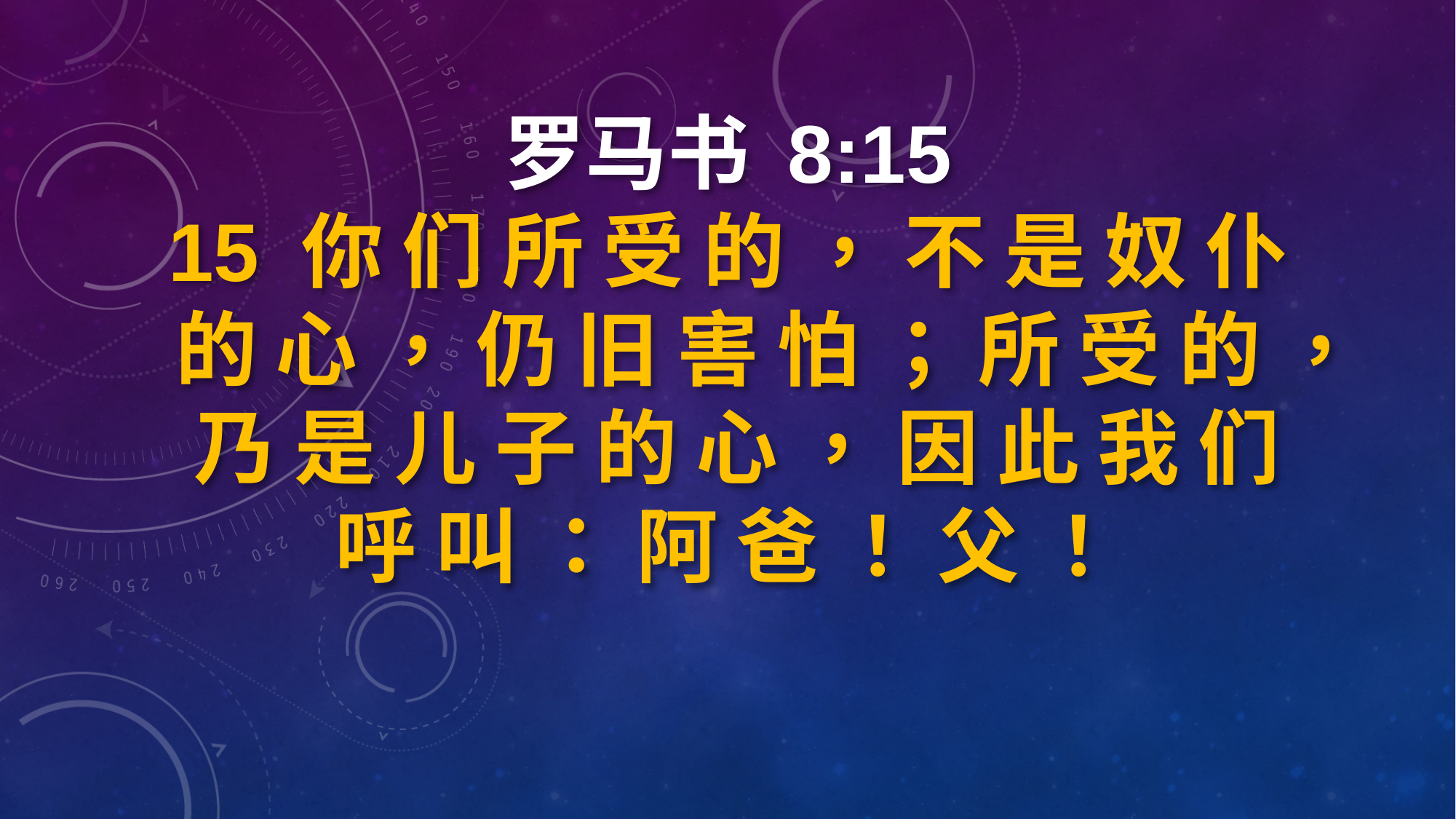

罗马书 8:15
15 你 们 所 受 的 ， 不 是 奴 仆 的 心 ， 仍 旧 害 怕 ； 所 受 的 ， 乃 是 儿 子 的 心 ， 因 此 我 们 呼 叫 ： 阿 爸 ！ 父 ！